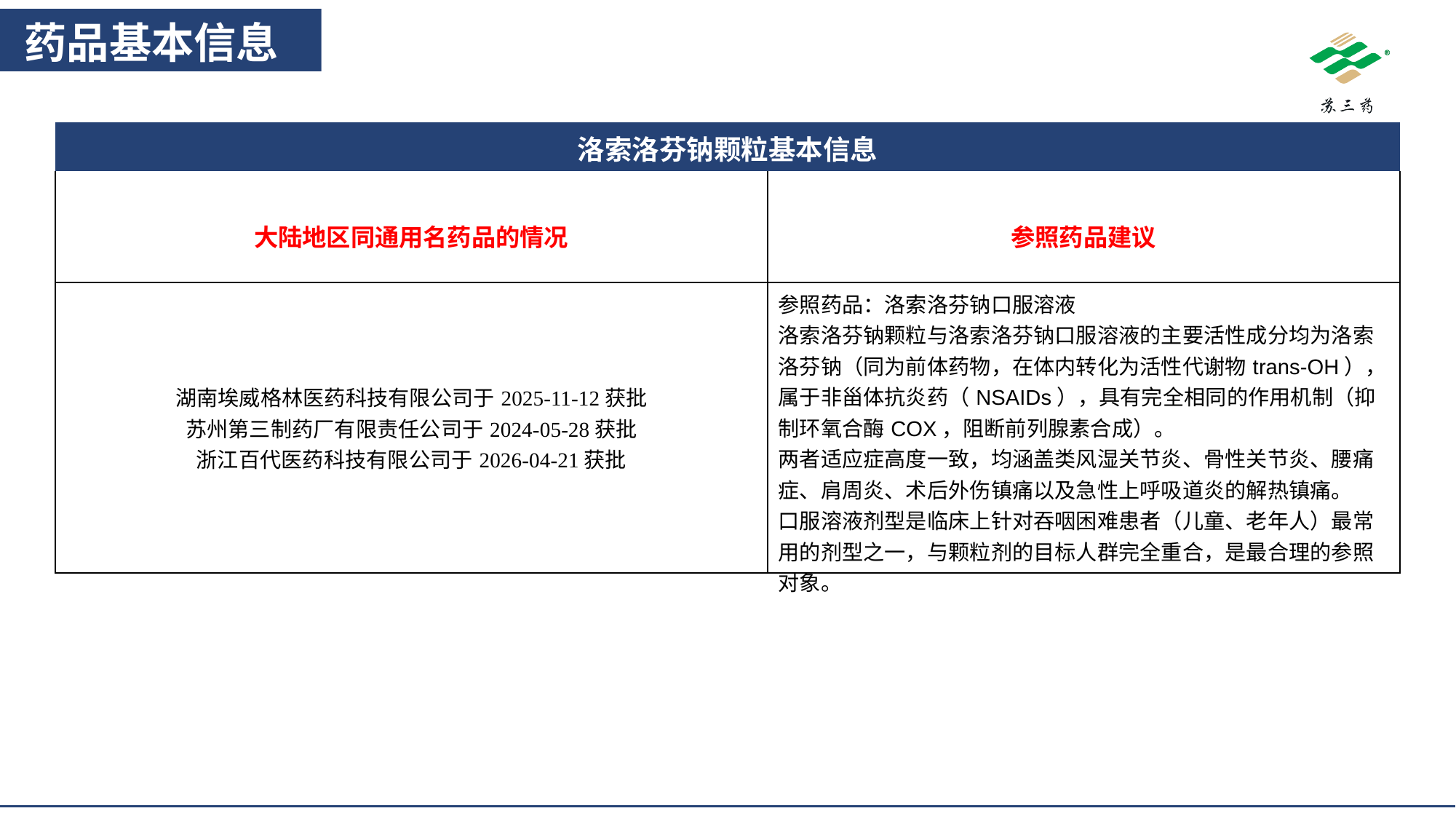

药品基本信息
| 洛索洛芬钠颗粒基本信息 |  |
| --- | --- |
| 大陆地区同通用名药品的情况 | 参照药品建议 |
| 湖南埃威格林医药科技有限公司于2025-11-12获批 苏州第三制药厂有限责任公司于2024-05-28获批 浙江百代医药科技有限公司于2026-04-21获批 | 参照药品：洛索洛芬钠口服溶液 洛索洛芬钠颗粒与洛索洛芬钠口服溶液的主要活性成分均为洛索洛芬钠（同为前体药物，在体内转化为活性代谢物trans-OH），属于非甾体抗炎药（NSAIDs），具有完全相同的作用机制（抑制环氧合酶COX，阻断前列腺素合成）。 两者适应症高度一致，均涵盖类风湿关节炎、骨性关节炎、腰痛症、肩周炎、术后外伤镇痛以及急性上呼吸道炎的解热镇痛。 口服溶液剂型是临床上针对吞咽困难患者（儿童、老年人）最常用的剂型之一，与颗粒剂的目标人群完全重合，是最合理的参照对象。 |